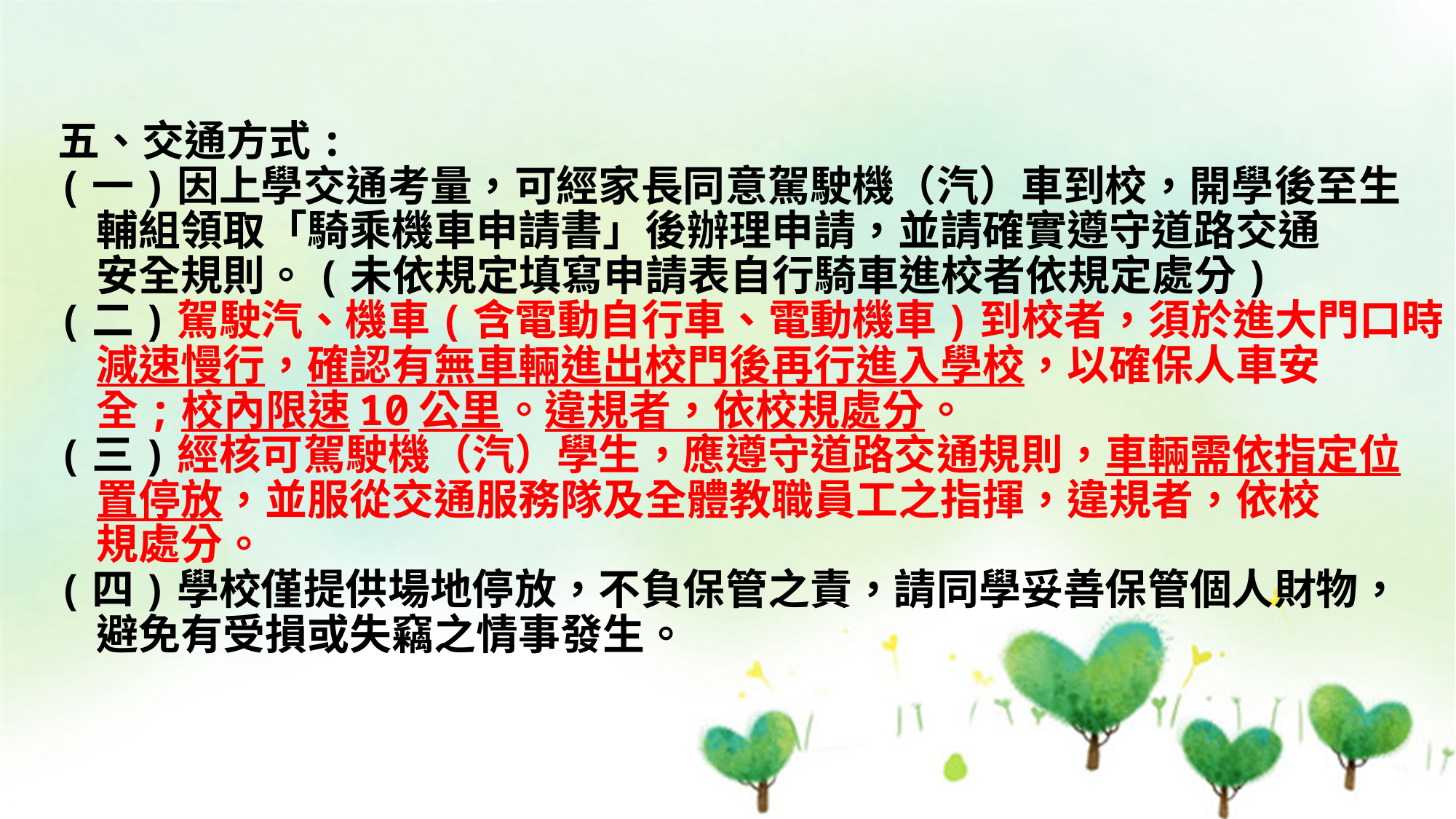

# 五、交通方式: (一)因上學交通考量，可經家長同意駕駛機（汽）車到校，開學後至生 輔組領取「騎乘機車申請書」後辦理申請，並請確實遵守道路交通 安全規則。(未依規定填寫申請表自行騎車進校者依規定處分) (二)駕駛汽、機車(含電動自行車、電動機車)到校者，須於進大門口時 減速慢行，確認有無車輛進出校門後再行進入學校，以確保人車安 全;校內限速10公里。違規者，依校規處分。 (三)經核可駕駛機（汽）學生，應遵守道路交通規則，車輛需依指定位 置停放，並服從交通服務隊及全體教職員工之指揮，違規者，依校 規處分。 (四)學校僅提供場地停放，不負保管之責，請同學妥善保管個人財物， 避免有受損或失竊之情事發生。